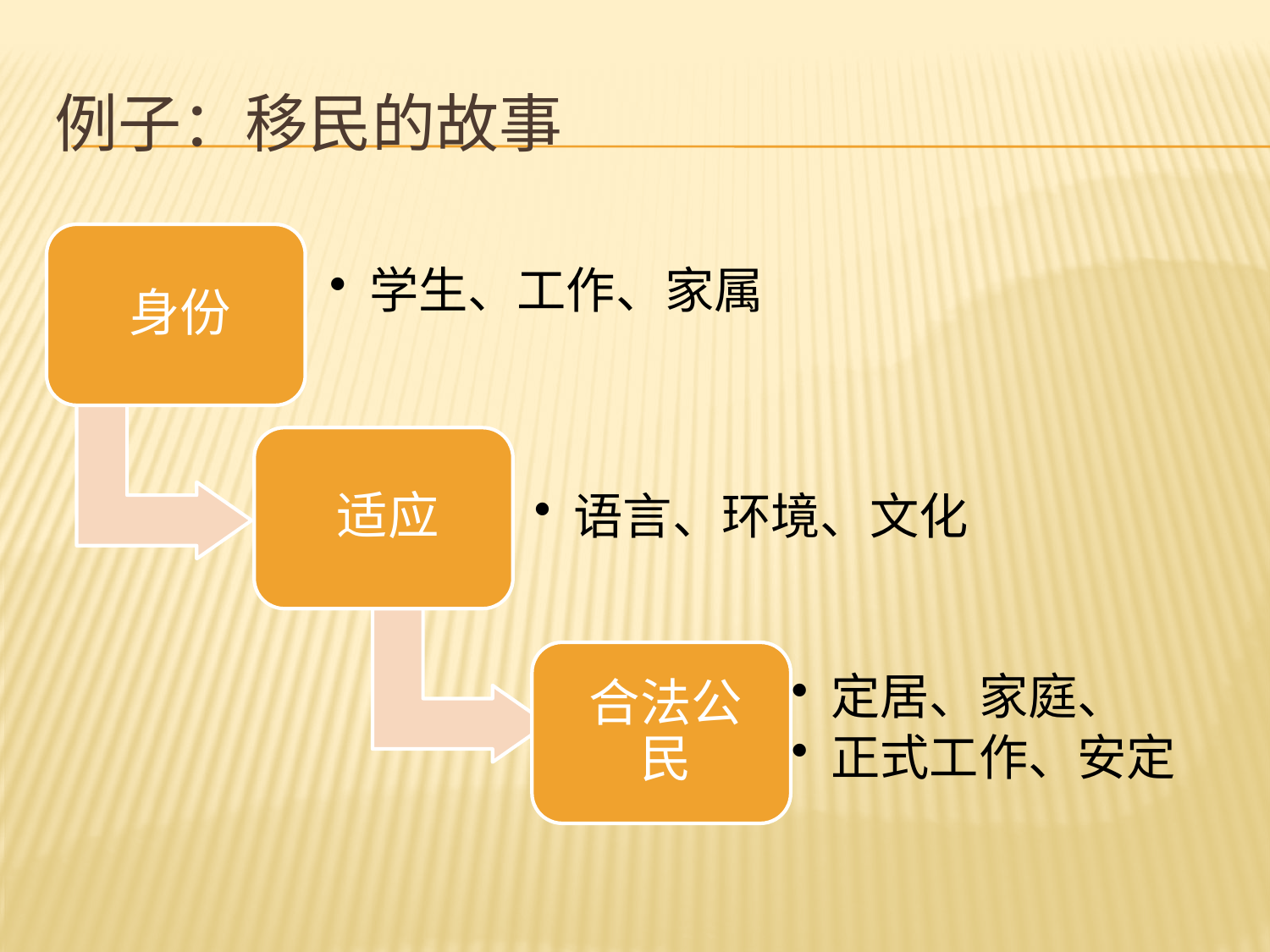

# 例子：移民的故事
身份
学生、工作、家属
适应
语言、环境、文化
合法公民
定居、家庭、
正式工作、安定